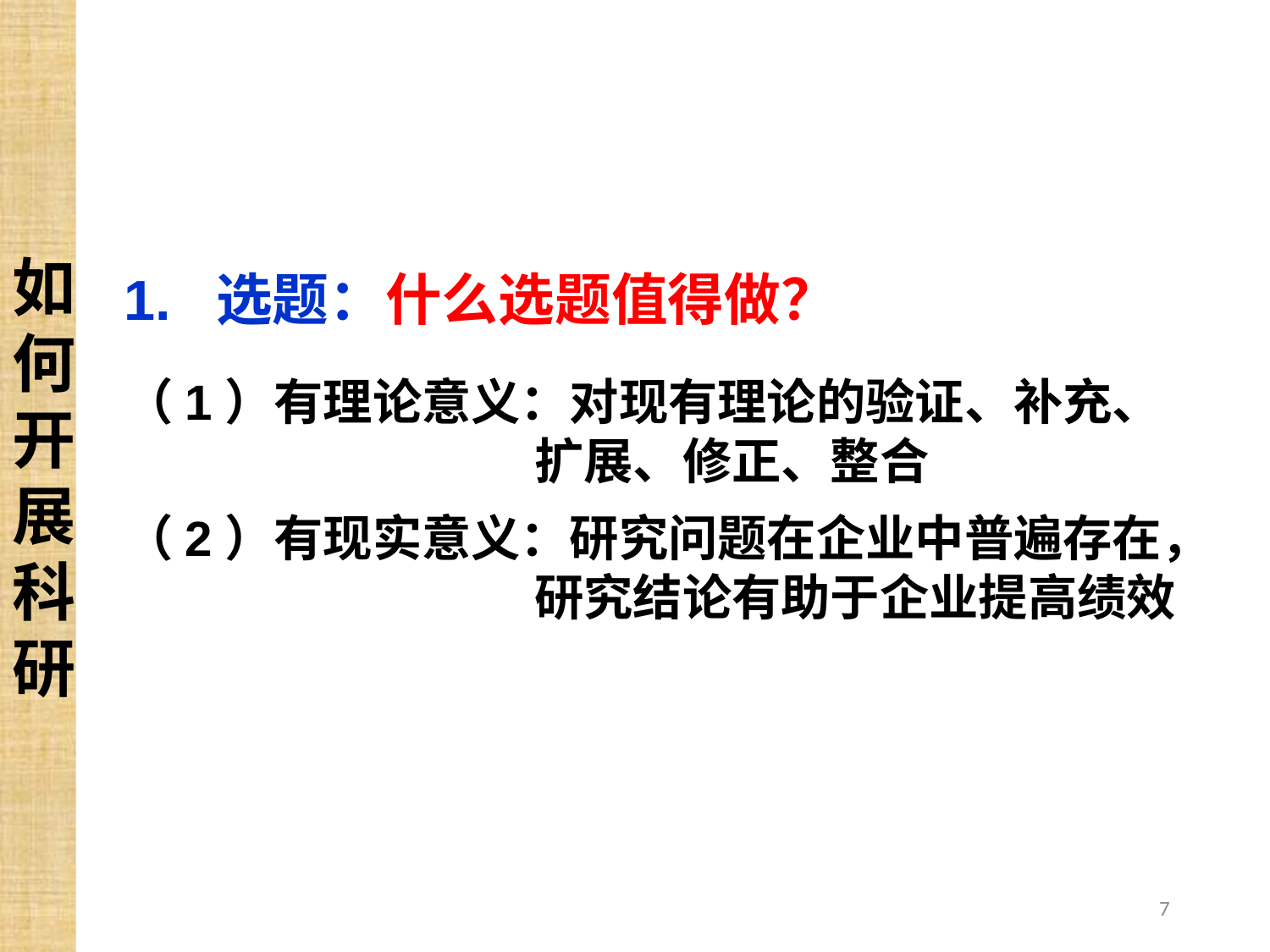

如何开展科研
1.  选题：什么选题值得做？
（1）有理论意义：对现有理论的验证、补充、扩展、修正、整合
（2）有现实意义：研究问题在企业中普遍存在，研究结论有助于企业提高绩效
7